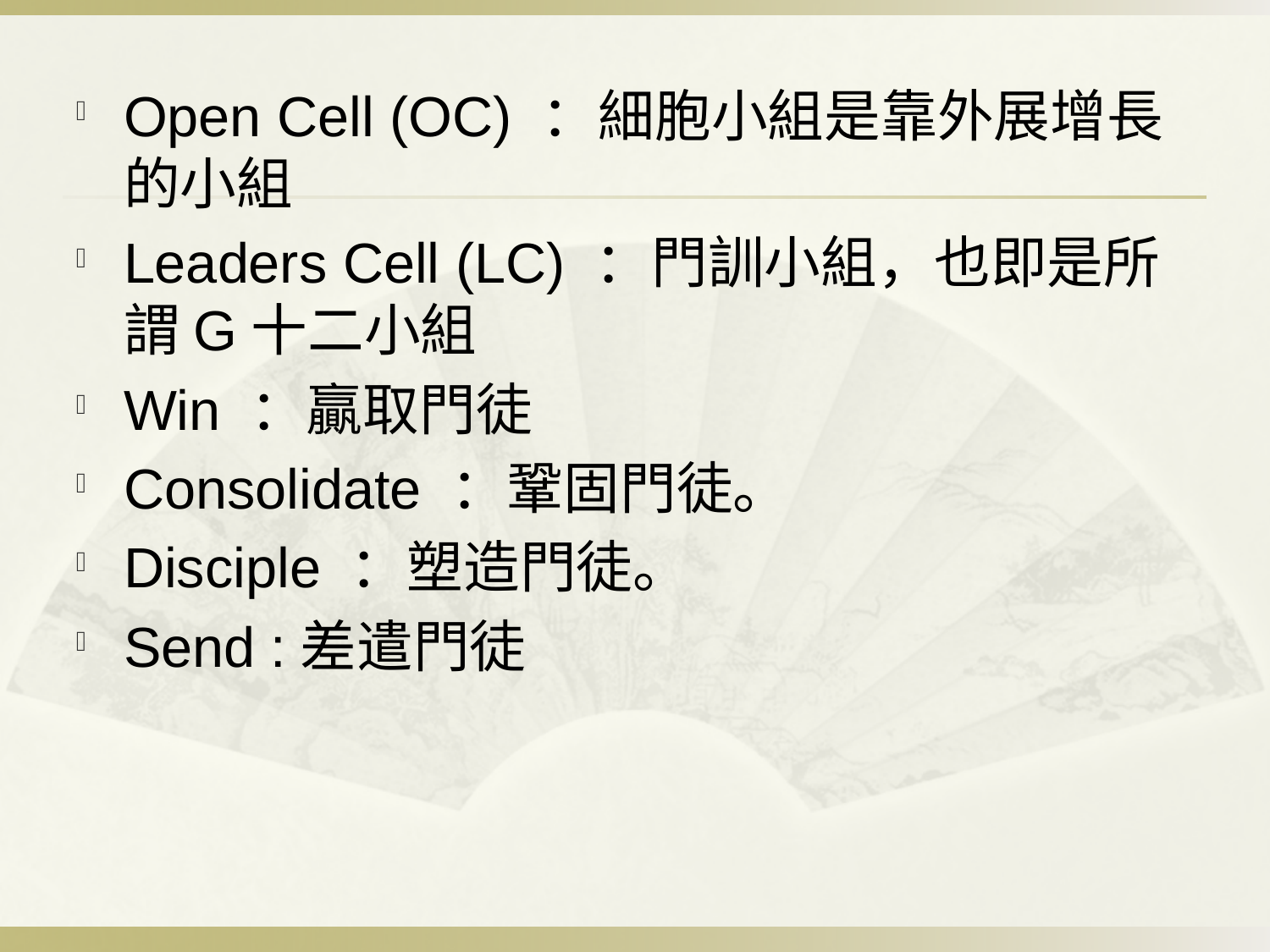

Open Cell (OC) ：細胞小組是靠外展增長的小組
Leaders Cell (LC) ：門訓小組，也即是所謂G十二小組
Win ：贏取門徒
Consolidate ：鞏固門徒。
Disciple ：塑造門徒。
Send :差遣門徒